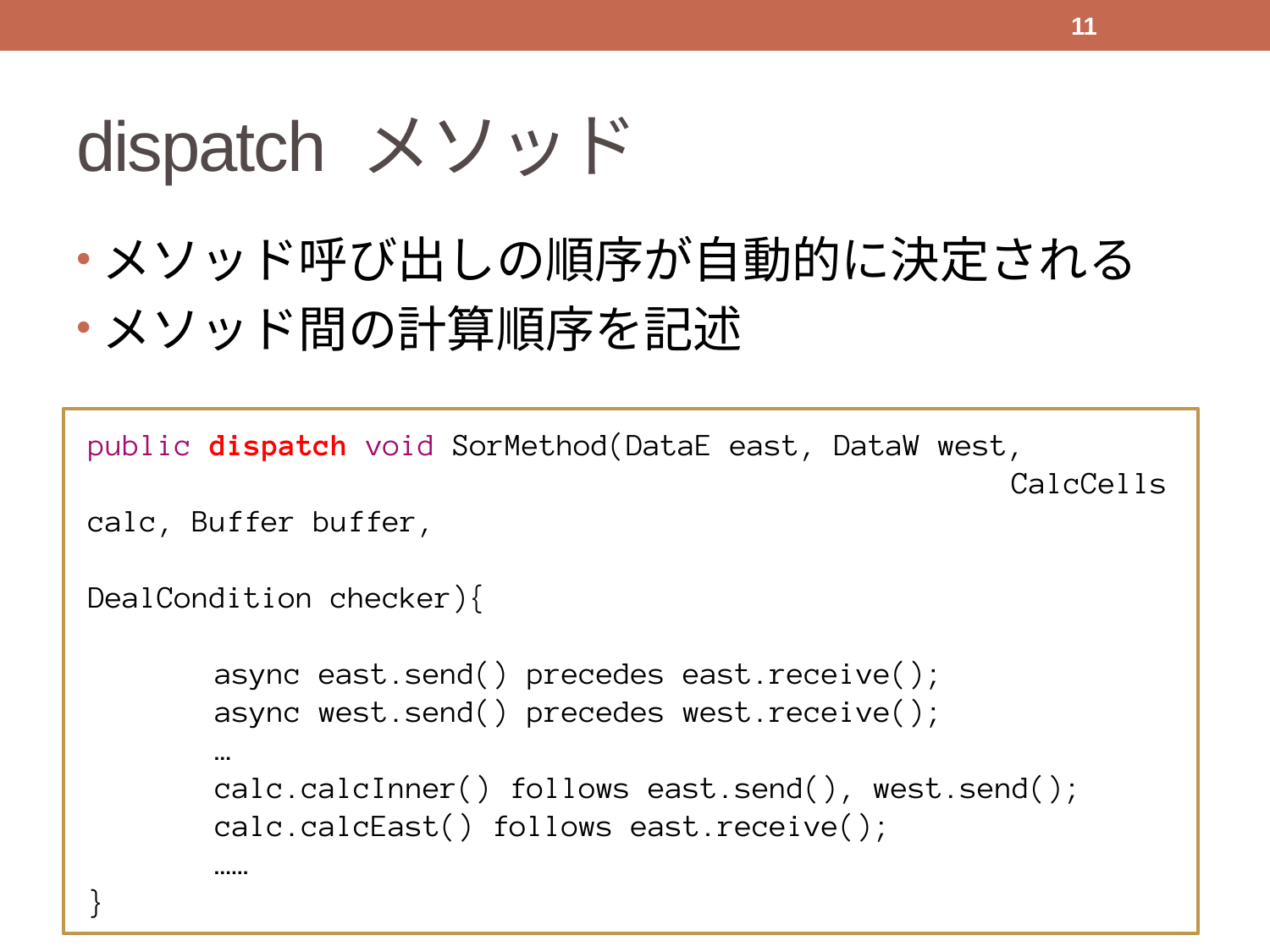

11
# dispatch メソッド
メソッド呼び出しの順序が自動的に決定される
メソッド間の計算順序を記述

public dispatch void SorMethod(DataE east, DataW west,
							  CalcCells calc, Buffer buffer,
							  DealCondition checker){

	async east.send() precedes east.receive();
	async west.send() precedes west.receive();
	…
	calc.calcInner() follows east.send(), west.send();
	calc.calcEast() follows east.receive();
	……
}